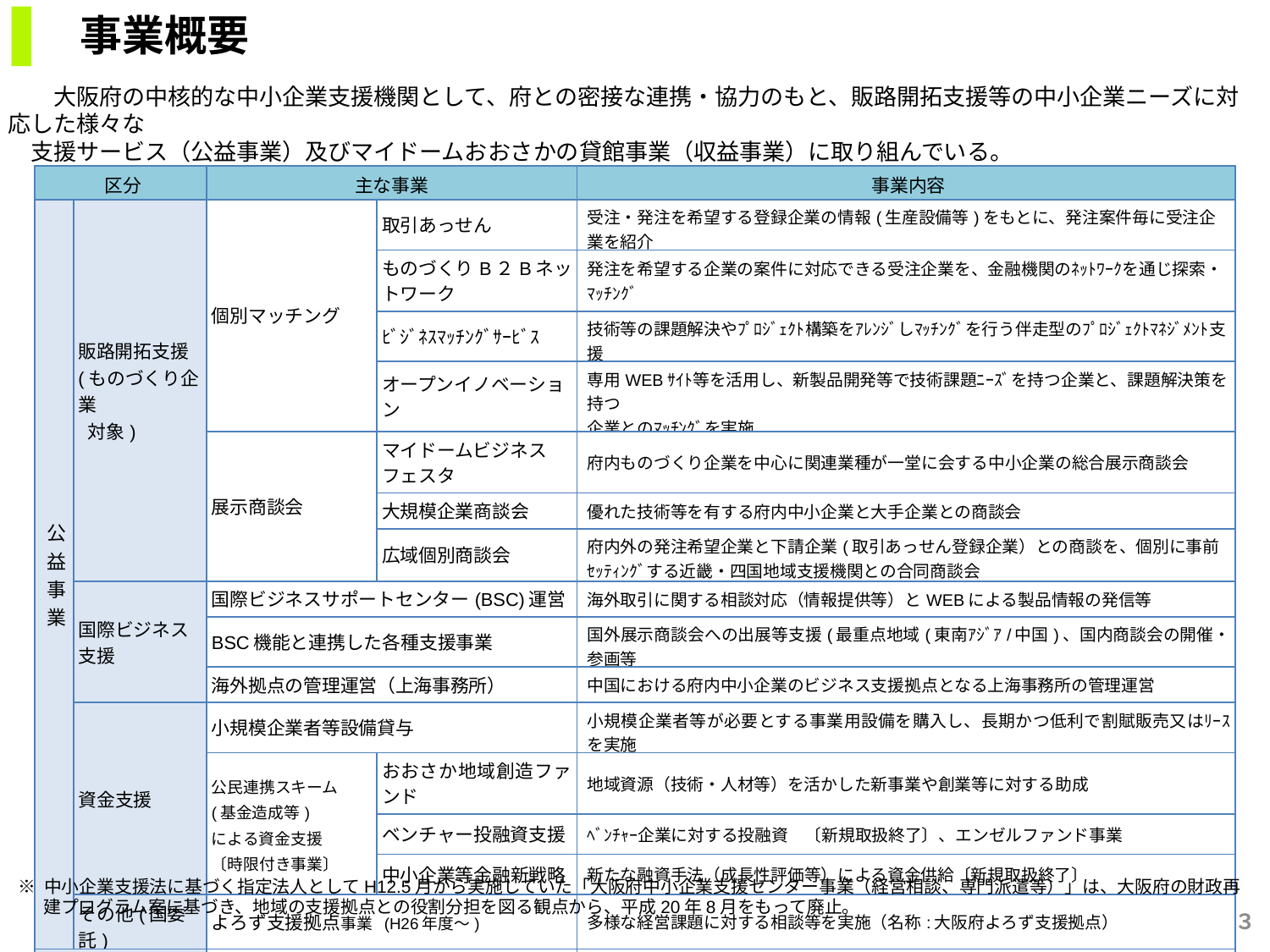

事業概要

　　大阪府の中核的な中小企業支援機関として、府との密接な連携・協力のもと、販路開拓支援等の中小企業ニーズに対応した様々な
　支援サービス（公益事業）及びマイドームおおさかの貸館事業（収益事業）に取り組んでいる。
| 区分 |  | 主な事業 |  | 事業内容 |
| --- | --- | --- | --- | --- |
| 公益事業 | 販路開拓支援 (ものづくり企業 対象) | 個別マッチング | 取引あっせん | 受注・発注を希望する登録企業の情報(生産設備等)をもとに、発注案件毎に受注企業を紹介 |
|  |  |  | ものづくりB２Bネットワーク | 発注を希望する企業の案件に対応できる受注企業を、金融機関のﾈｯﾄﾜｰｸを通じ探索・ﾏｯﾁﾝｸﾞ |
|  |  |  | ﾋﾞｼﾞﾈｽﾏｯﾁﾝｸﾞｻｰﾋﾞｽ | 技術等の課題解決やﾌﾟﾛｼﾞｪｸﾄ構築をｱﾚﾝｼﾞしﾏｯﾁﾝｸﾞを行う伴走型のﾌﾟﾛｼﾞｪｸﾄﾏﾈｼﾞﾒﾝﾄ支援 |
|  |  |  | オープンイノベーション | 専用WEBｻｲﾄ等を活用し、新製品開発等で技術課題ﾆｰｽﾞを持つ企業と、課題解決策を持つ 企業とのﾏｯﾁﾝｸﾞを実施 |
|  |  | 展示商談会 | マイドームビジネスフェスタ | 府内ものづくり企業を中心に関連業種が一堂に会する中小企業の総合展示商談会 |
|  |  |  | 大規模企業商談会 | 優れた技術等を有する府内中小企業と大手企業との商談会 |
|  |  |  | 広域個別商談会 | 府内外の発注希望企業と下請企業(取引あっせん登録企業）との商談を、個別に事前ｾｯﾃｨﾝｸﾞする近畿・四国地域支援機関との合同商談会 |
|  | 国際ビジネス 支援 | 国際ビジネスサポートセンター(BSC)運営 |  | 海外取引に関する相談対応（情報提供等）とWEBによる製品情報の発信等 |
|  |  | BSC機能と連携した各種支援事業 |  | 国外展示商談会への出展等支援(最重点地域(東南ｱｼﾞｱ/中国)、国内商談会の開催・参画等 |
|  |  | 海外拠点の管理運営（上海事務所） |  | 中国における府内中小企業のビジネス支援拠点となる上海事務所の管理運営 |
|  | 資金支援 | 小規模企業者等設備貸与 |  | 小規模企業者等が必要とする事業用設備を購入し、長期かつ低利で割賦販売又はﾘｰｽを実施 |
|  |  | 公民連携スキーム (基金造成等) による資金支援 〔時限付き事業〕 | おおさか地域創造ファンド | 地域資源（技術・人材等）を活かした新事業や創業等に対する助成 |
|  |  |  | ベンチャー投融資支援 | ﾍﾞﾝﾁｬｰ企業に対する投融資　〔新規取扱終了〕、エンゼルファンド事業 |
|  |  |  | 中小企業等金融新戦略 | 新たな融資手法（成長性評価等）による資金供給〔新規取扱終了〕 |
|  | その他(国委託) | よろず支援拠点事業 (H26年度～) |  | 多様な経営課題に対する相談等を実施（名称:大阪府よろず支援拠点） |
| 収益事業 |  | マイドームおおさかの管理運営 |  | マイドームおおさか（展示場・会議室）の貸館業務 |
| その他事業 |  | 出資法人ｷｬｯｼｭﾏﾈｼﾞﾒﾝﾄｼｽﾃﾑ(CMS)の管理運営 |  | 府出資法人間の資金融通ｼｽﾃﾑ統括業務(運用希望法人から資金を預り、借入希望法人へ資金を貸付） |
※ 中小企業支援法に基づく指定法人としてH12.5月から実施していた「大阪府中小企業支援センター事業（経営相談、専門派遣等）」は、大阪府の財政再建プログラム案に基づき、地域の支援拠点との役割分担を図る観点から、平成20年8月をもって廃止。
３